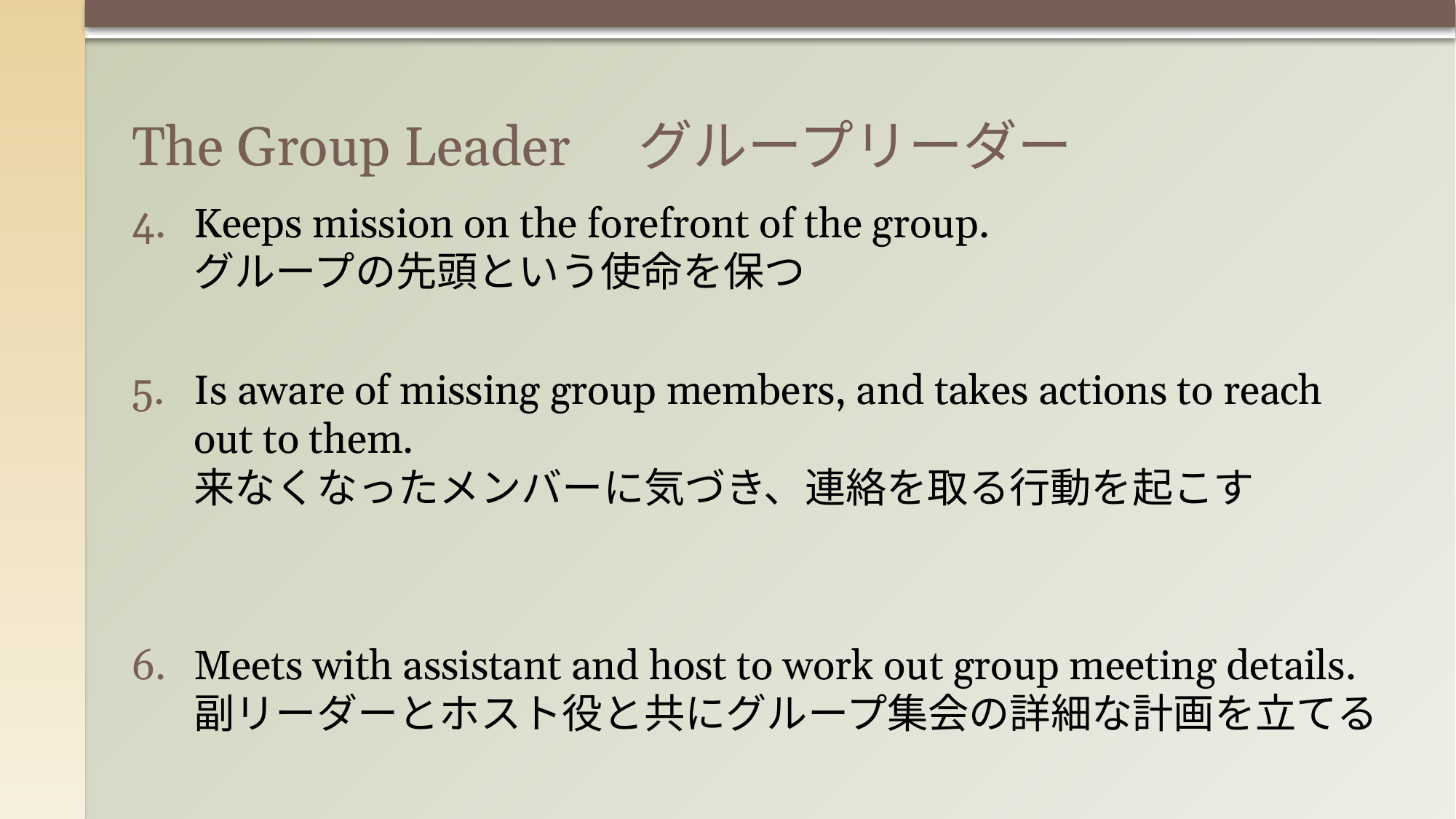

# The Group Leader　グループリーダー
Keeps mission on the forefront of the group.
グループの先頭という使命を保つ

Is aware of missing group members, and takes actions to reach out to them.
来なくなったメンバーに気づき、連絡を取る行動を起こす

Meets with assistant and host to work out group meeting details.
副リーダーとホスト役と共にグループ集会の詳細な計画を立てる